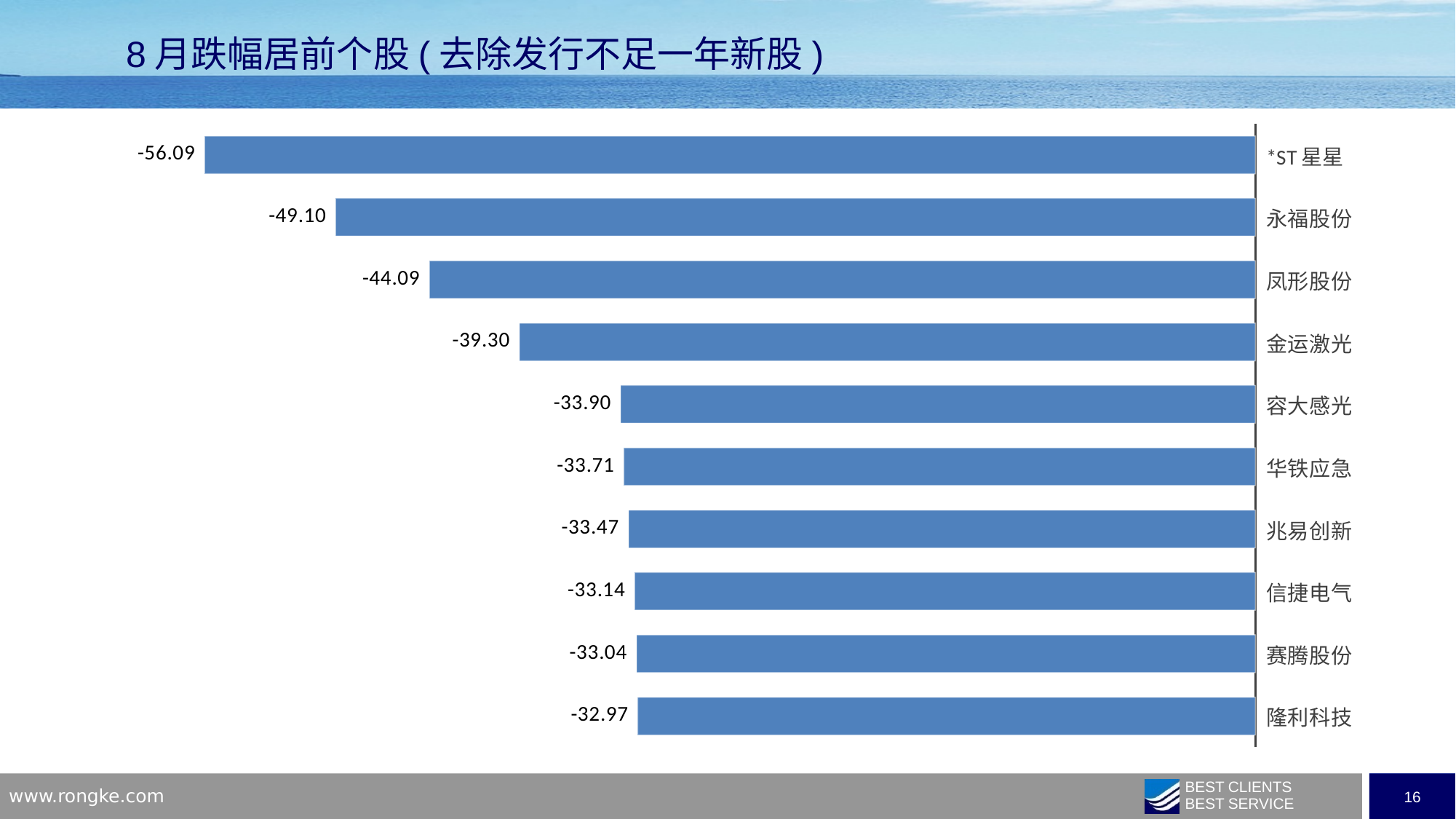

8月跌幅居前个股(去除发行不足一年新股)

### Chart

| Category |  |
|---|---|
| *ST星星 | -56.093189964158 |
| 永福股份 | -49.099015418911 |
| 凤形股份 | -44.09429280397 |
| 金运激光 | -39.29648241206 |
| 容大感光 | -33.89544688027 |
| 华铁应急 | -33.713850837139 |
| 兆易创新 | -33.470984568572 |
| 信捷电气 | -33.140376266281 |
| 赛腾股份 | -33.043241773185 |
| 隆利科技 | -32.972972972973 |